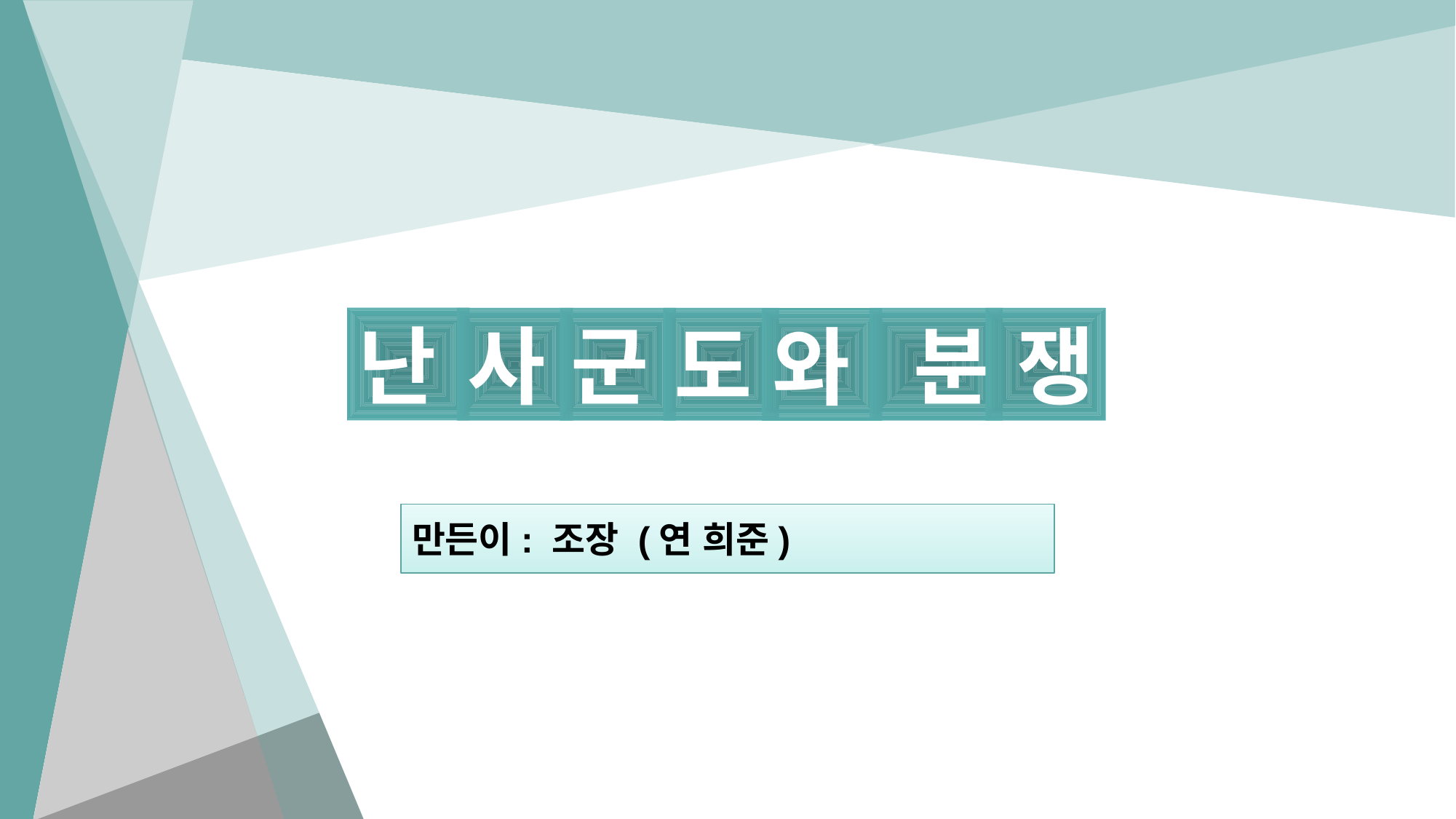

난
사
군
도
분
쟁
와
만든이: 조장 (연 희준)